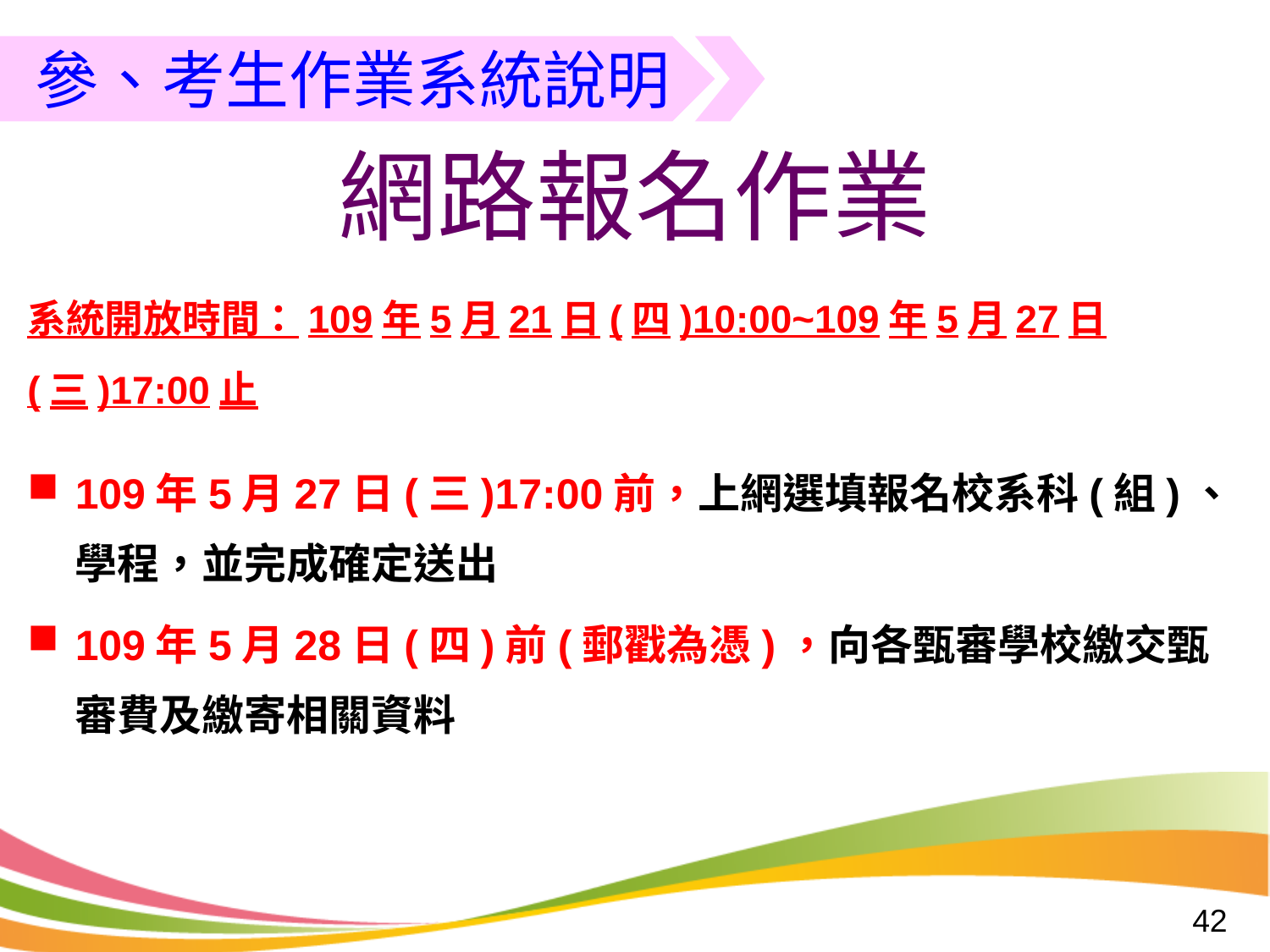

參、考生作業系統說明
網路報名作業
系統開放時間：109年5月21日(四)10:00~109年5月27日(三)17:00止
109年5月27日(三)17:00前，上網選填報名校系科(組)、學程，並完成確定送出
109年5月28日(四)前(郵戳為憑)，向各甄審學校繳交甄審費及繳寄相關資料